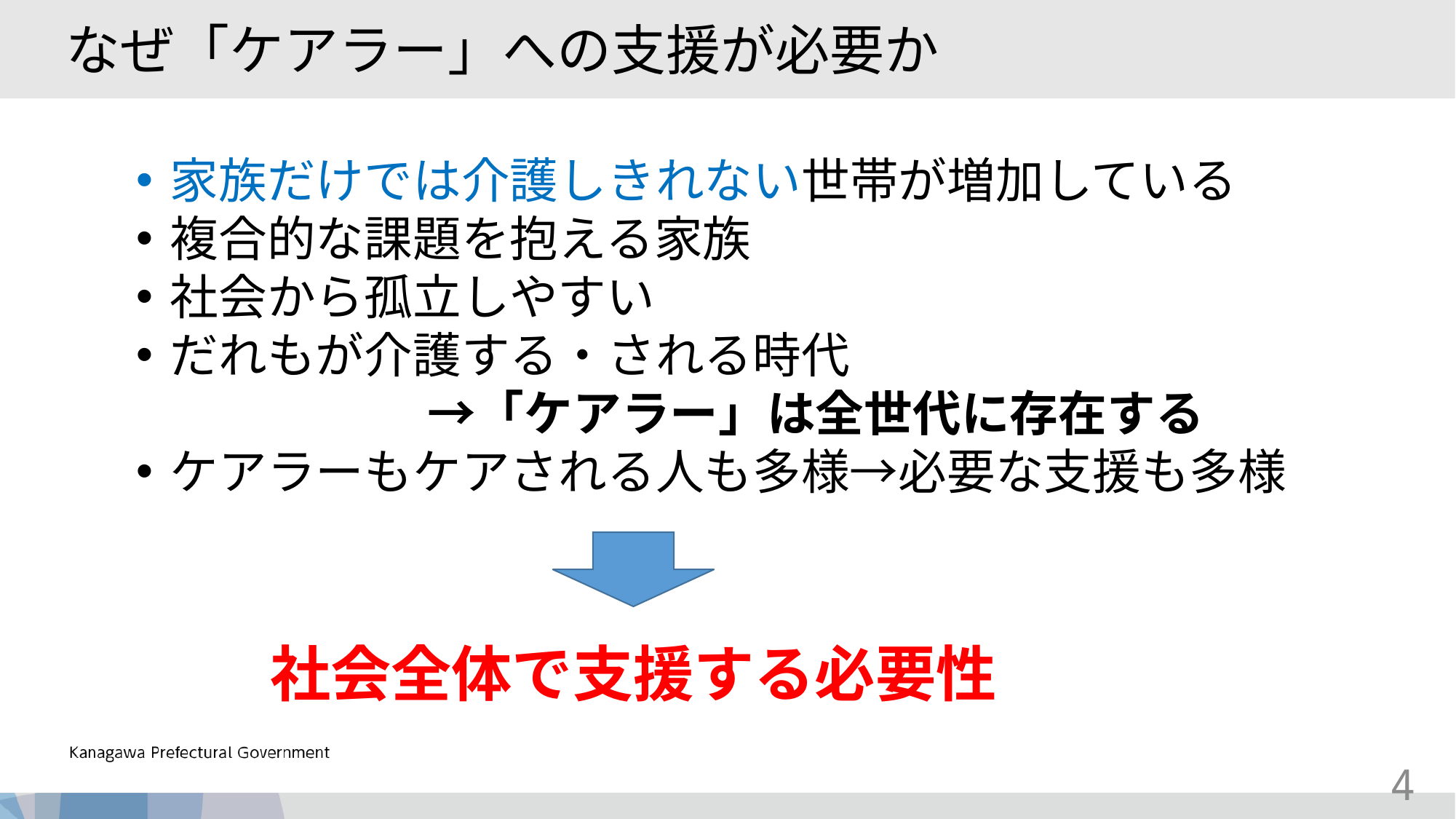

# なぜ「ケアラー」への支援が必要か
家族だけでは介護しきれない世帯が増加している
複合的な課題を抱える家族
社会から孤立しやすい
だれもが介護する・される時代
　　　　　　→「ケアラー」は全世代に存在する
ケアラーもケアされる人も多様→必要な支援も多様

社会全体で支援する必要性
4